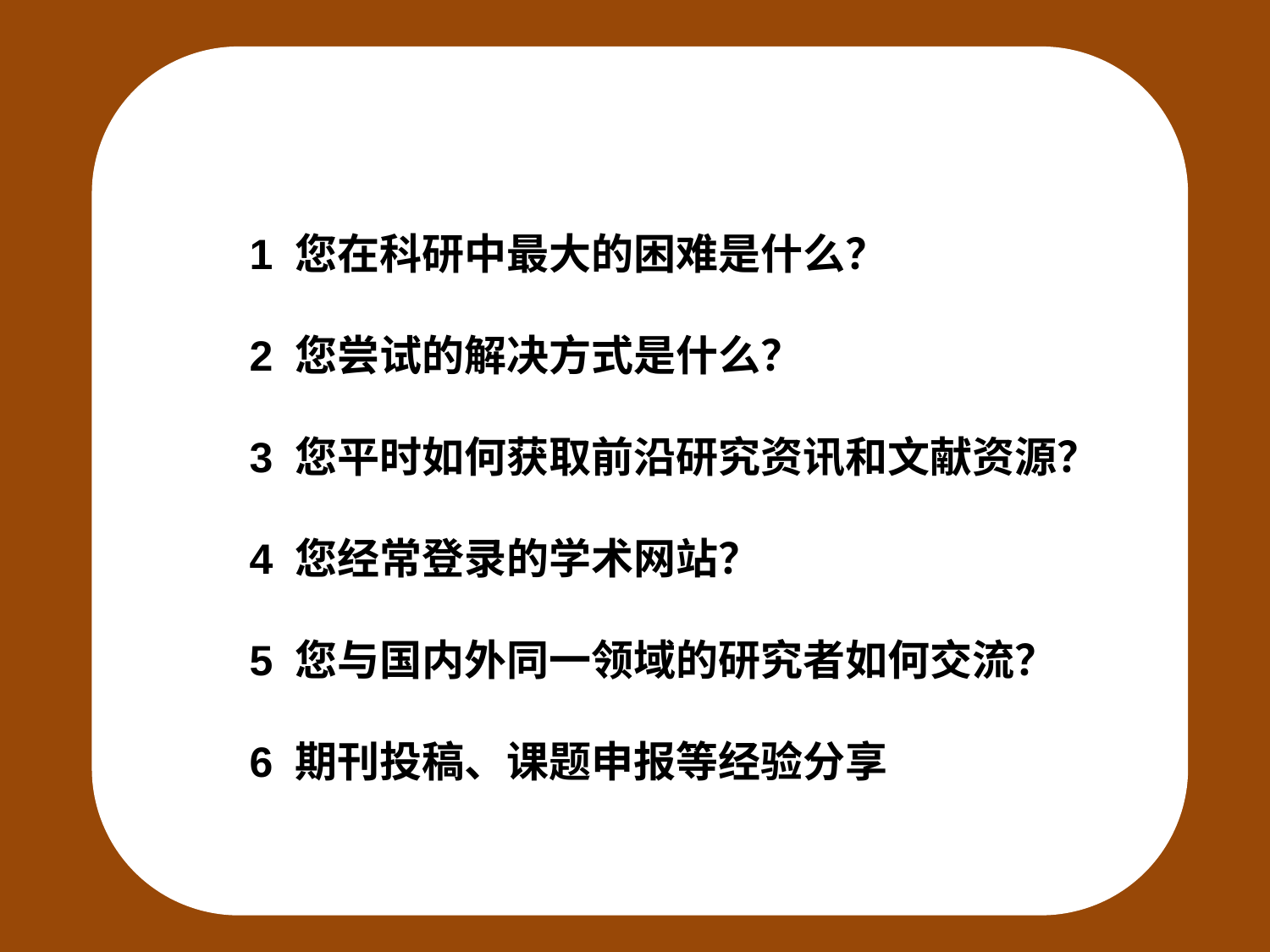

1 您在科研中最大的困难是什么？
2 您尝试的解决方式是什么？
3 您平时如何获取前沿研究资讯和文献资源？
4 您经常登录的学术网站？
5 您与国内外同一领域的研究者如何交流？
6 期刊投稿、课题申报等经验分享